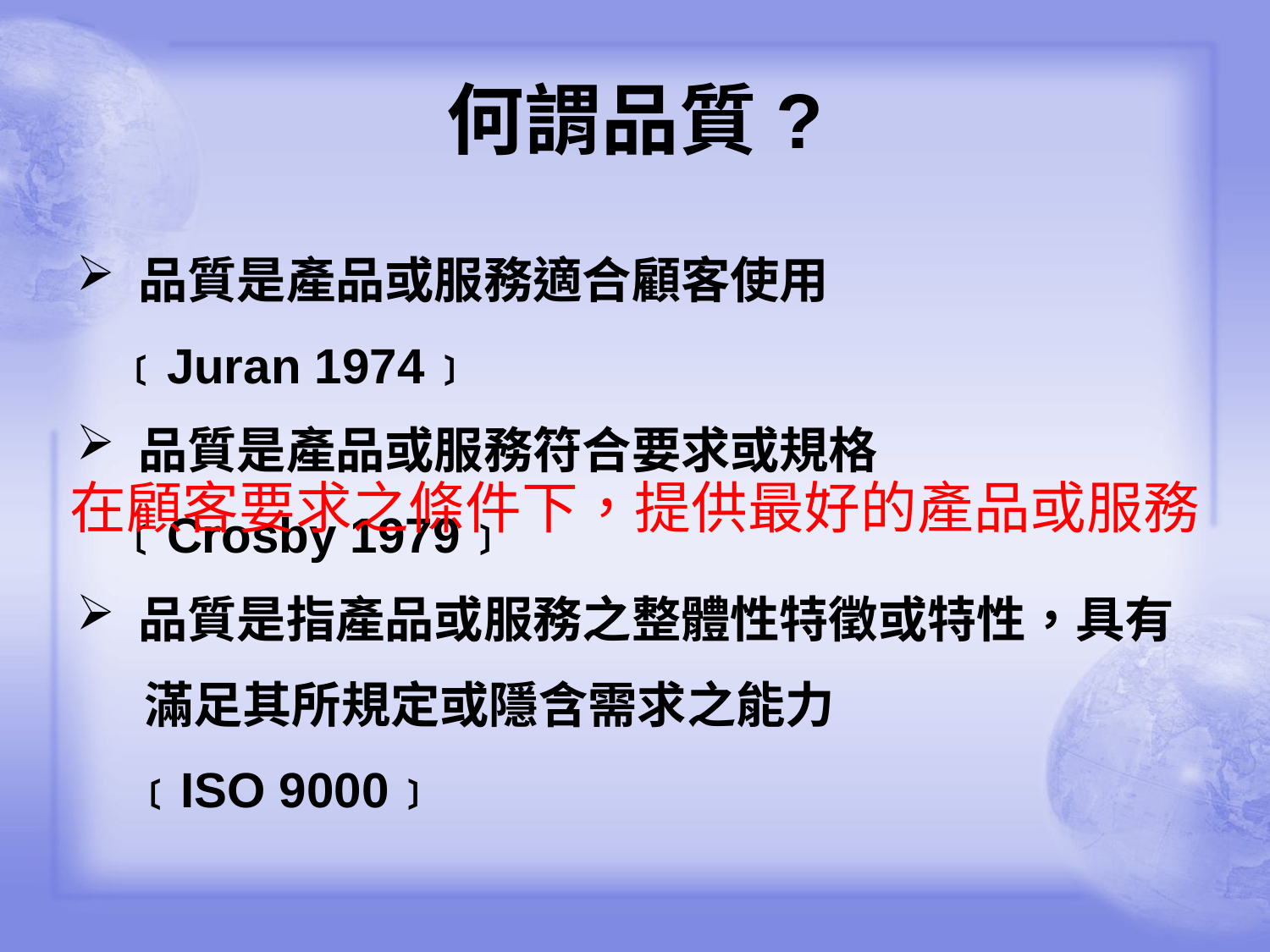

# 何謂品質?
 品質是產品或服務適合顧客使用
   ﹝Juran 1974﹞
 品質是產品或服務符合要求或規格
   ﹝Crosby 1979﹞
 品質是指產品或服務之整體性特徵或特性，具有
     滿足其所規定或隱含需求之能力
    ﹝ISO 9000﹞

在顧客要求之條件下，提供最好的產品或服務